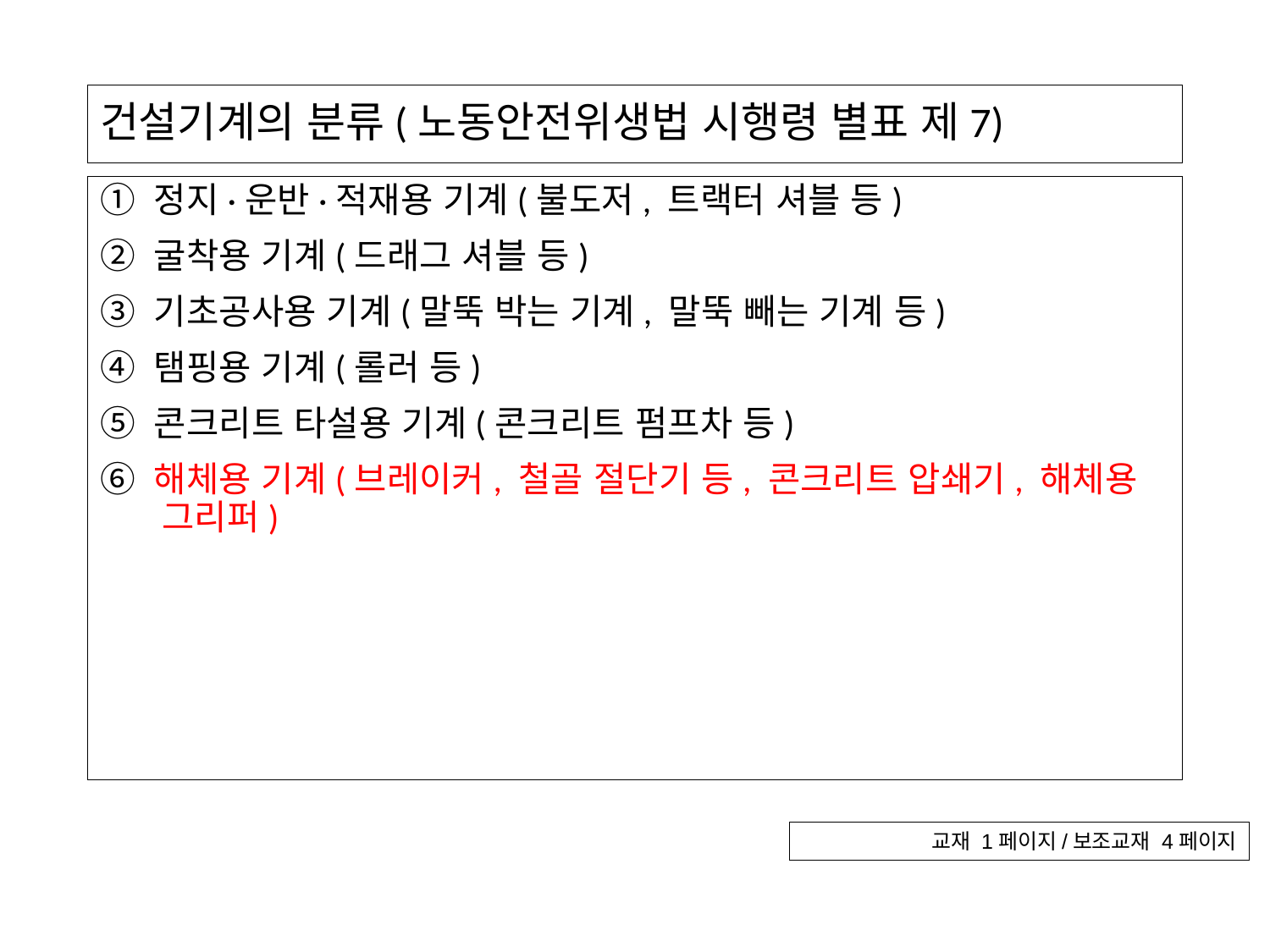

# 건설기계의 분류(노동안전위생법 시행령 별표 제7)
① 정지·운반·적재용 기계(불도저, 트랙터 셔블 등)
② 굴착용 기계(드래그 셔블 등)
③ 기초공사용 기계(말뚝 박는 기계, 말뚝 빼는 기계 등)
④ 탬핑용 기계(롤러 등)
⑤ 콘크리트 타설용 기계(콘크리트 펌프차 등)
⑥ 해체용 기계(브레이커, 철골 절단기 등, 콘크리트 압쇄기, 해체용 그리퍼)
교재 1페이지/보조교재 4페이지